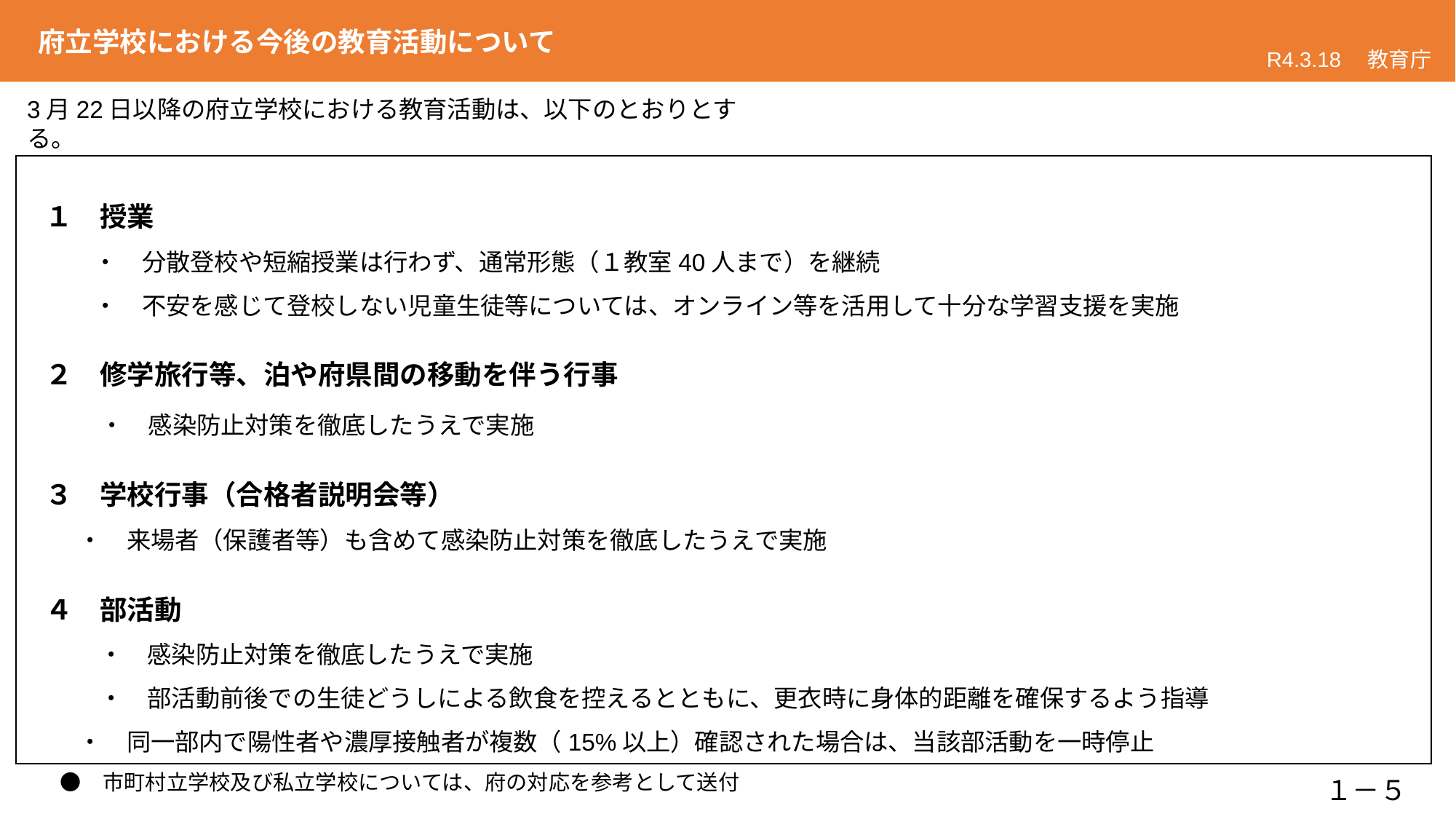

府立学校における今後の教育活動について
R4.3.18　教育庁
3月22日以降の府立学校における教育活動は、以下のとおりとする。

１　授業
　　・　分散登校や短縮授業は行わず、通常形態（１教室40人まで）を継続
　　・　不安を感じて登校しない児童生徒等については、オンライン等を活用して十分な学習支援を実施

２　修学旅行等、泊や府県間の移動を伴う行事
　　・　感染防止対策を徹底したうえで実施

３　学校行事（合格者説明会等）
     ・　来場者（保護者等）も含めて感染防止対策を徹底したうえで実施

４　部活動
　　 ・　感染防止対策を徹底したうえで実施
　　 ・　部活動前後での生徒どうしによる飲食を控えるとともに、更衣時に身体的距離を確保するよう指導
     ・　同一部内で陽性者や濃厚接触者が複数（15%以上）確認された場合は、当該部活動を一時停止
　●　市町村立学校及び私立学校については、府の対応を参考として送付
１－５